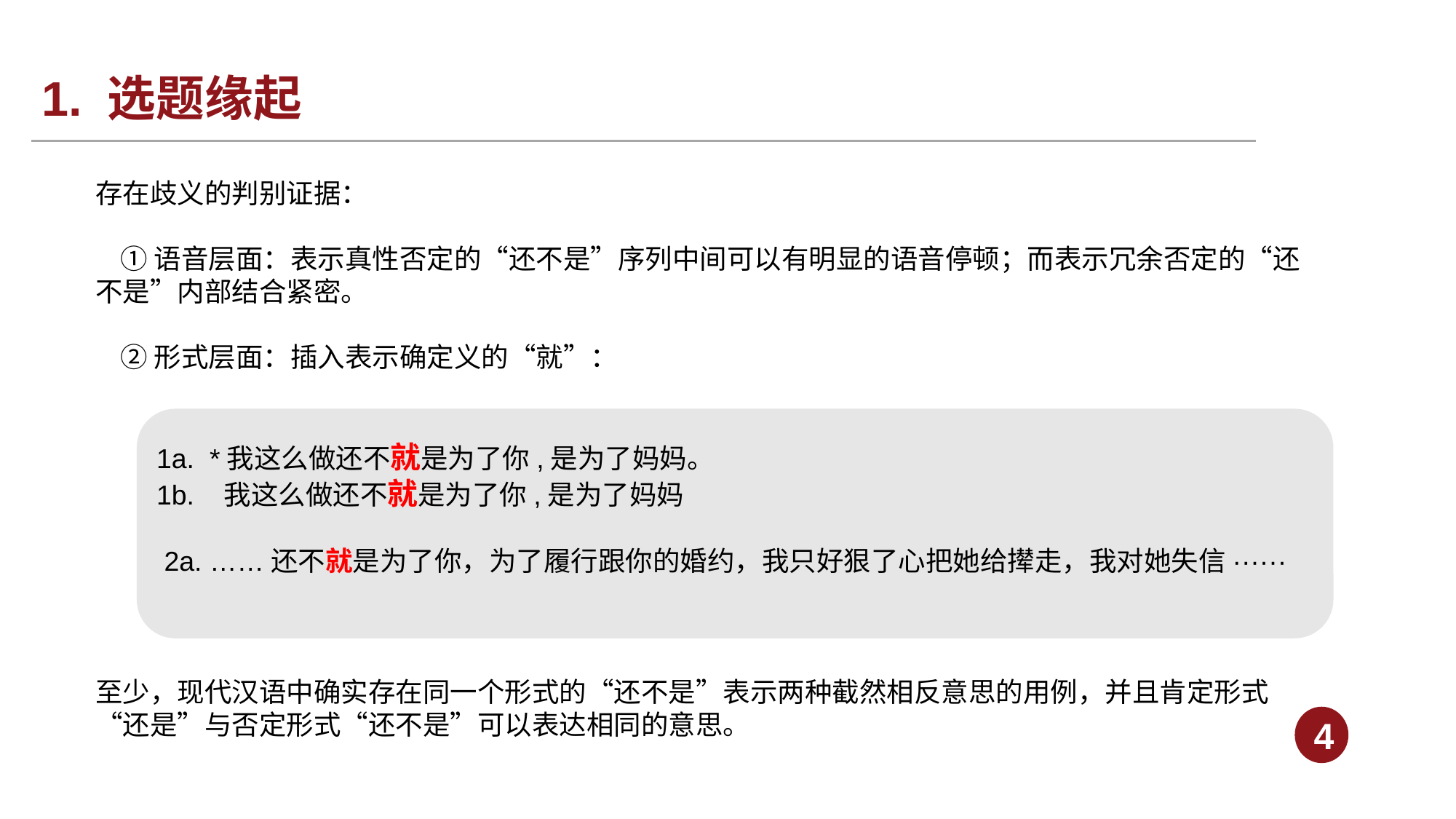

# 1. 选题缘起
存在歧义的判别证据：

    ①语音层面：表示真性否定的“还不是”序列中间可以有明显的语音停顿；而表示冗余否定的“还不是”内部结合紧密。

    ②形式层面：插入表示确定义的“就”：

        1a.  *我这么做还不就是为了你,是为了妈妈。
        1b.   我这么做还不就是为了你,是为了妈妈

         2a. ……还不就是为了你，为了履行跟你的婚约，我只好狠了心把她给撵走，我对她失信······

至少，现代汉语中确实存在同一个形式的“还不是”表示两种截然相反意思的用例，并且肯定形式“还是”与否定形式“还不是”可以表达相同的意思。

4